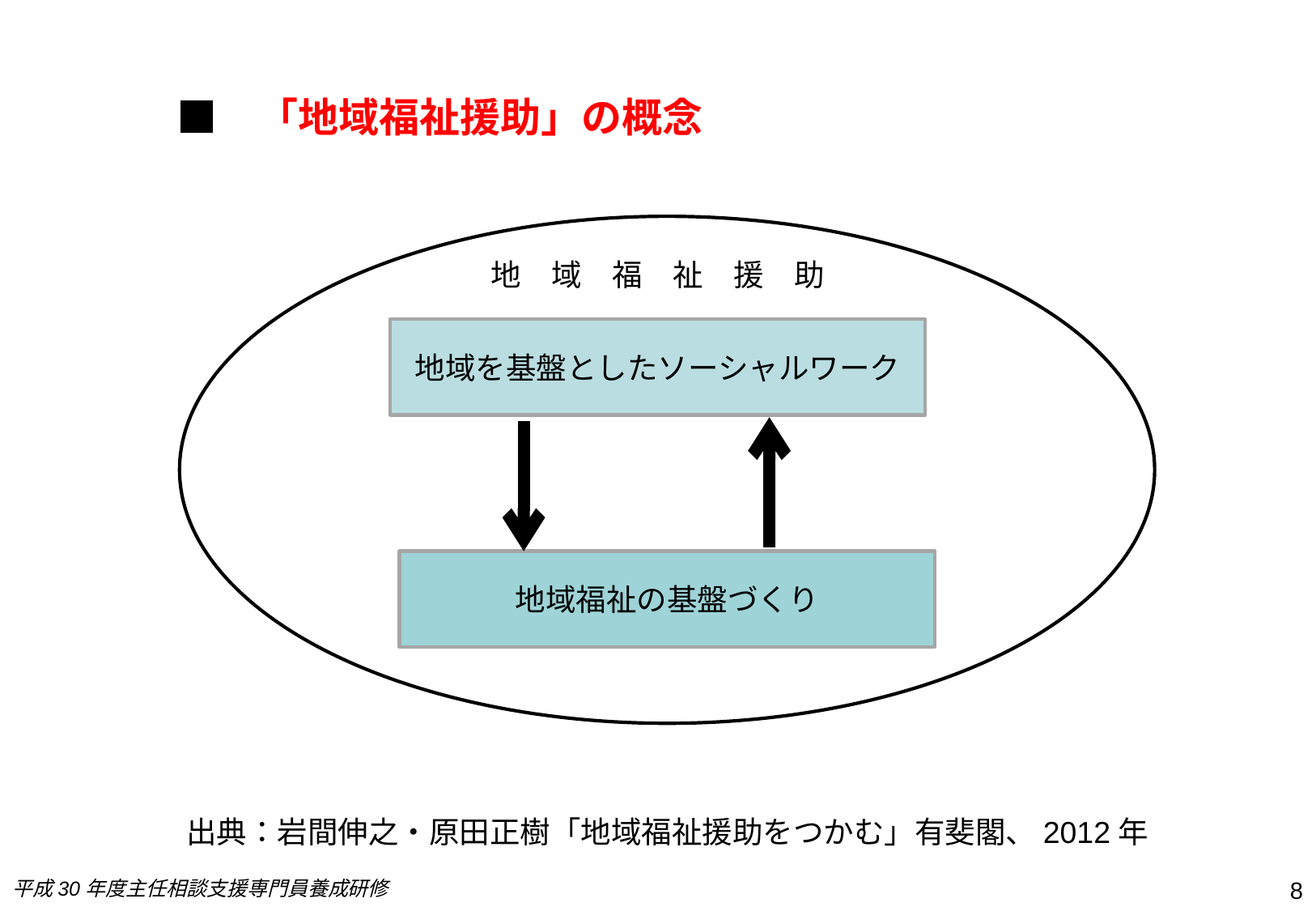

■　「地域福祉援助」の概念

地　域　福　祉　援　助
地域を基盤としたソーシャルワーク
地域福祉の基盤づくり
出典：岩間伸之・原田正樹「地域福祉援助をつかむ」有斐閣、2012年
平成30年度主任相談支援専門員養成研修
8